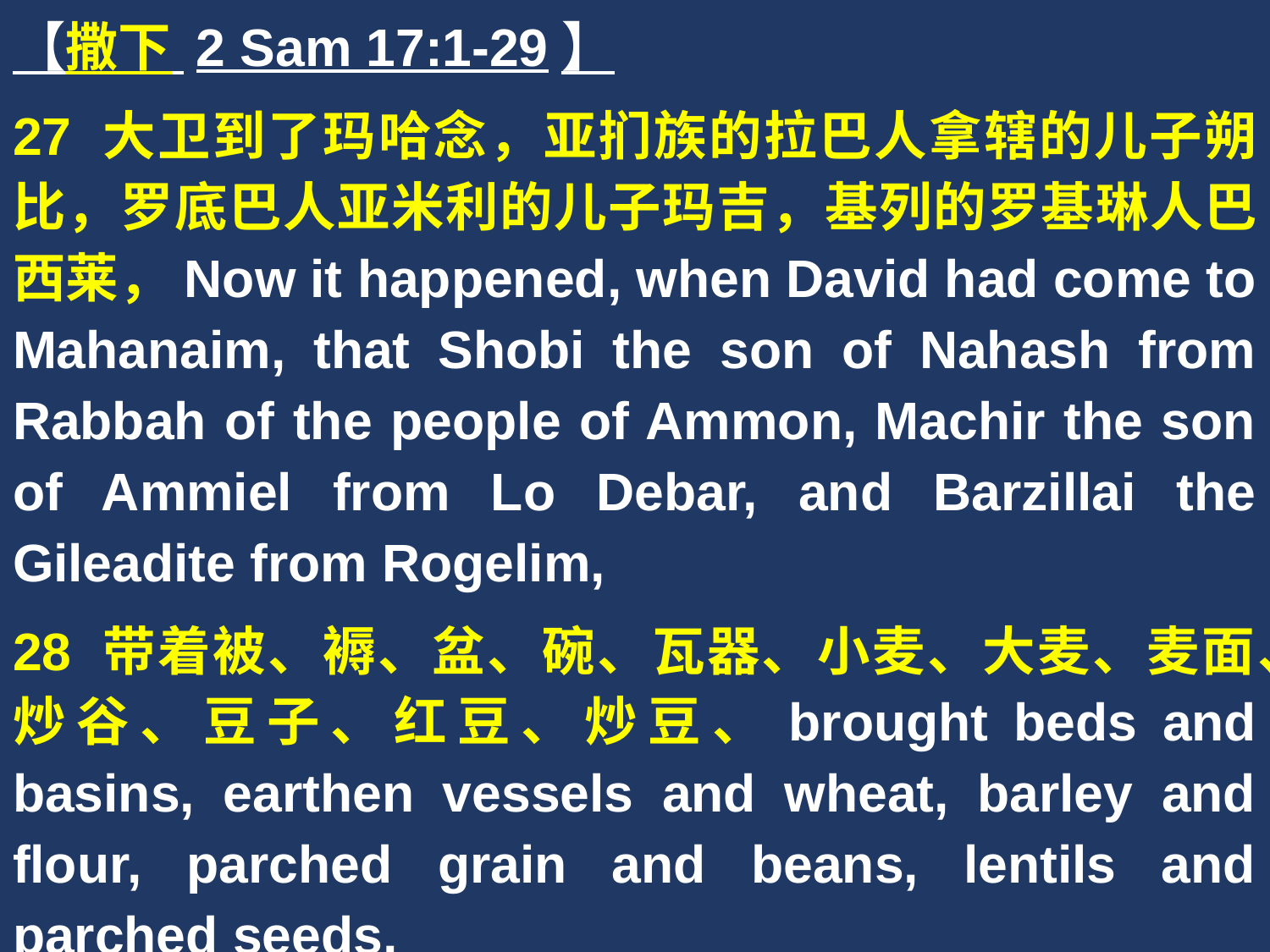

【撒下 2 Sam 17:1-29】
27 大卫到了玛哈念，亚扪族的拉巴人拿辖的儿子朔比，罗底巴人亚米利的儿子玛吉，基列的罗基琳人巴西莱，Now it happened, when David had come to Mahanaim, that Shobi the son of Nahash from Rabbah of the people of Ammon, Machir the son of Ammiel from Lo Debar, and Barzillai the Gileadite from Rogelim,
28 带着被、褥、盆、碗、瓦器、小麦、大麦、麦面、炒谷、豆子、红豆、炒豆、brought beds and basins, earthen vessels and wheat, barley and flour, parched grain and beans, lentils and parched seeds,